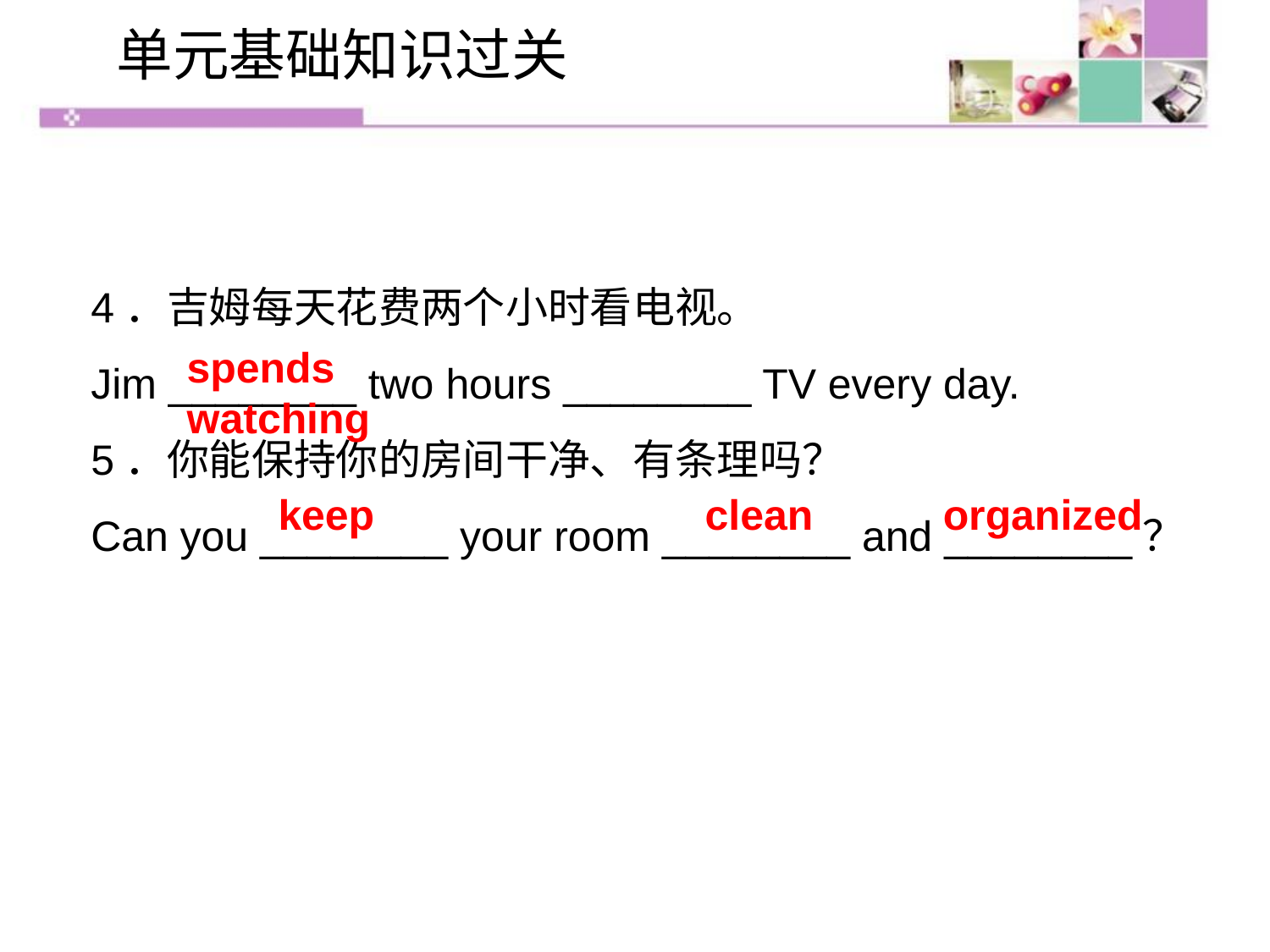

单元基础知识过关
4．吉姆每天花费两个小时看电视。
Jim ________ two hours ________ TV every day.
5．你能保持你的房间干净、有条理吗？
Can you ________ your room ________ and ________？
spends                    watching
keep                            clean           organized